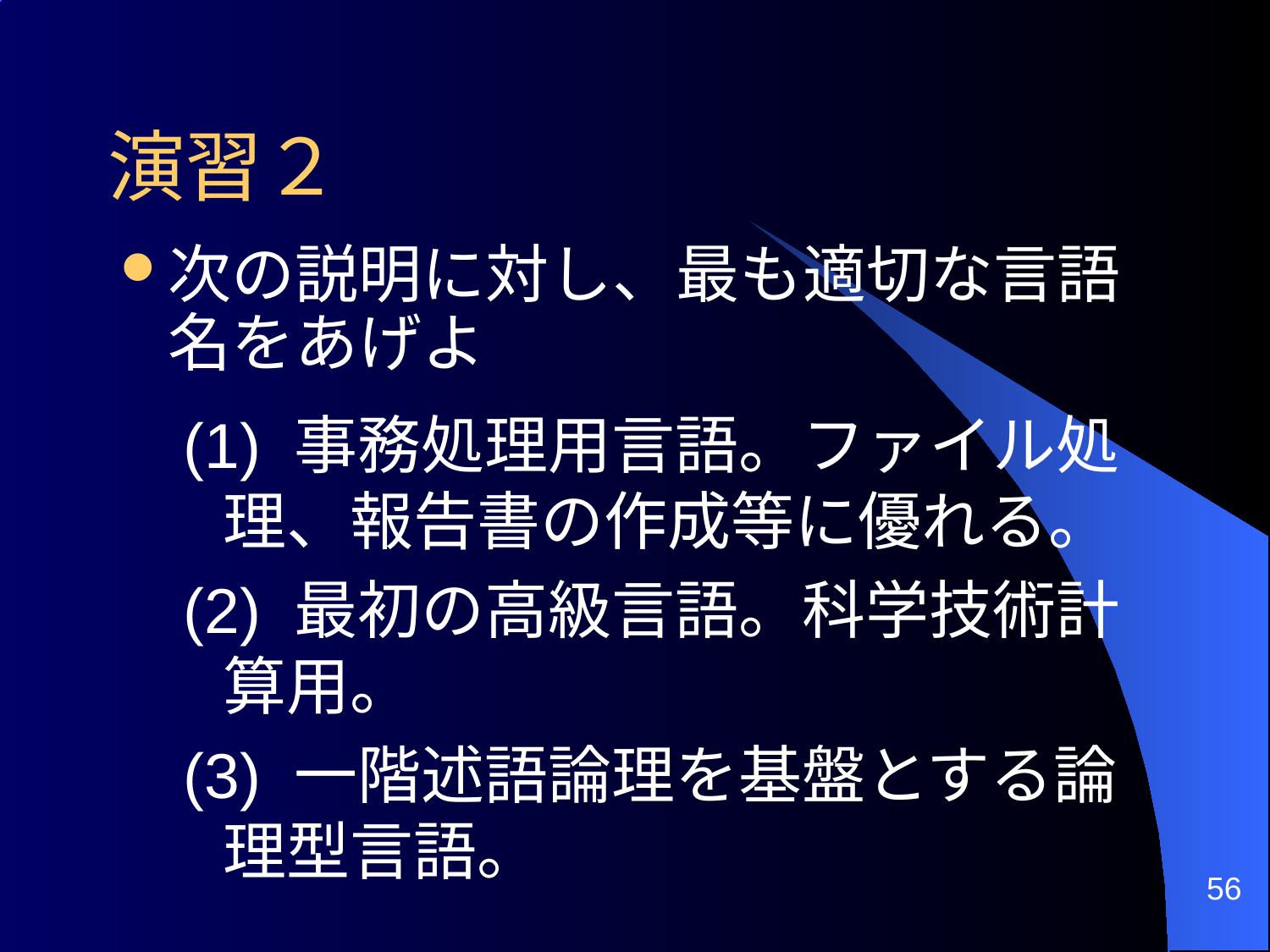

# 演習２
次の説明に対し、最も適切な言語名をあげよ
(1) 事務処理用言語。ファイル処理、報告書の作成等に優れる。
(2) 最初の高級言語。科学技術計算用。
(3) 一階述語論理を基盤とする論理型言語。
56